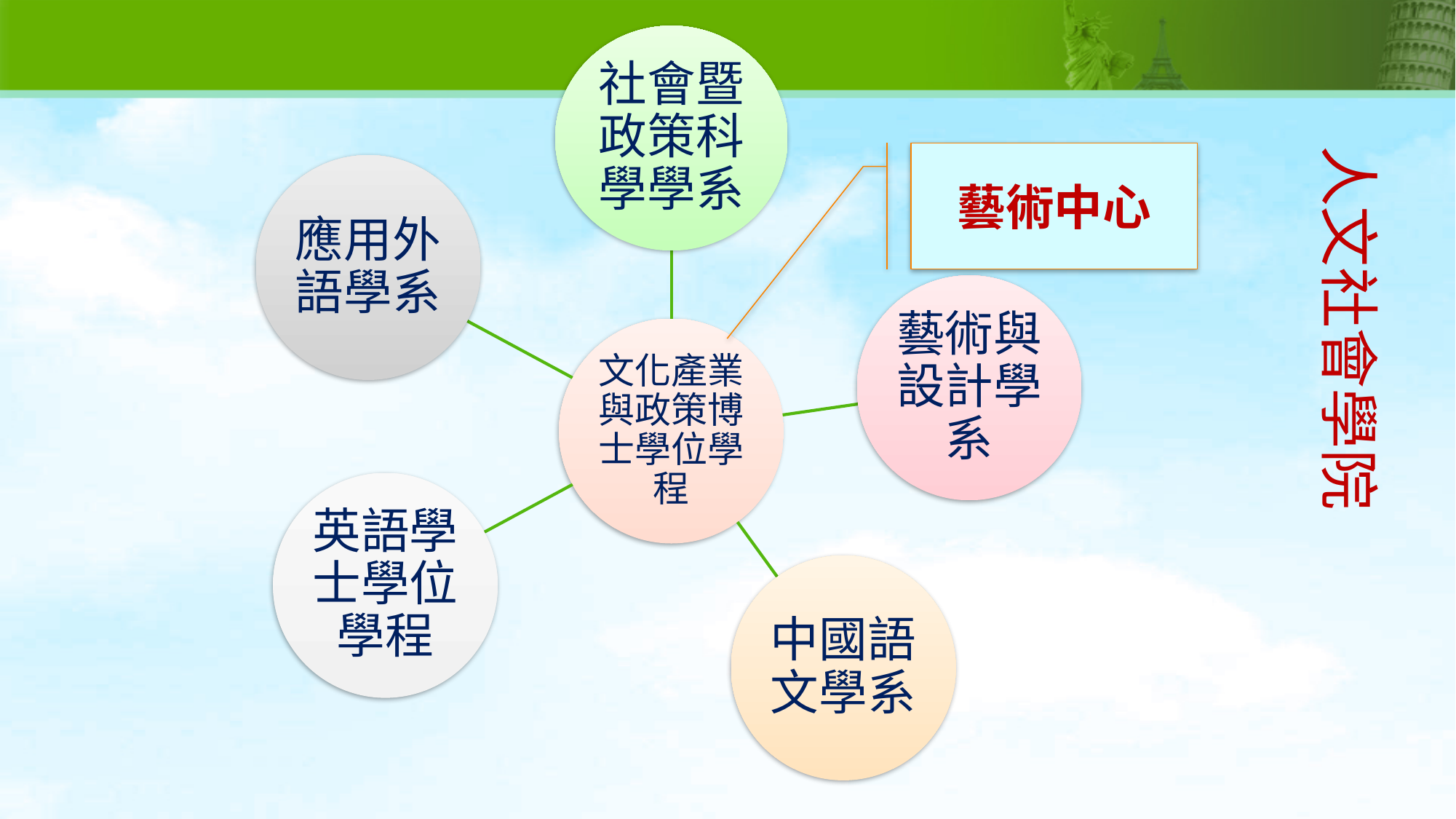

文化產業與政策博士學位學程

社會暨政策科學學系

藝術與設計學系

中國語文學系

英語學士學位學程

應用外語學系
人文社會學院
藝術中心